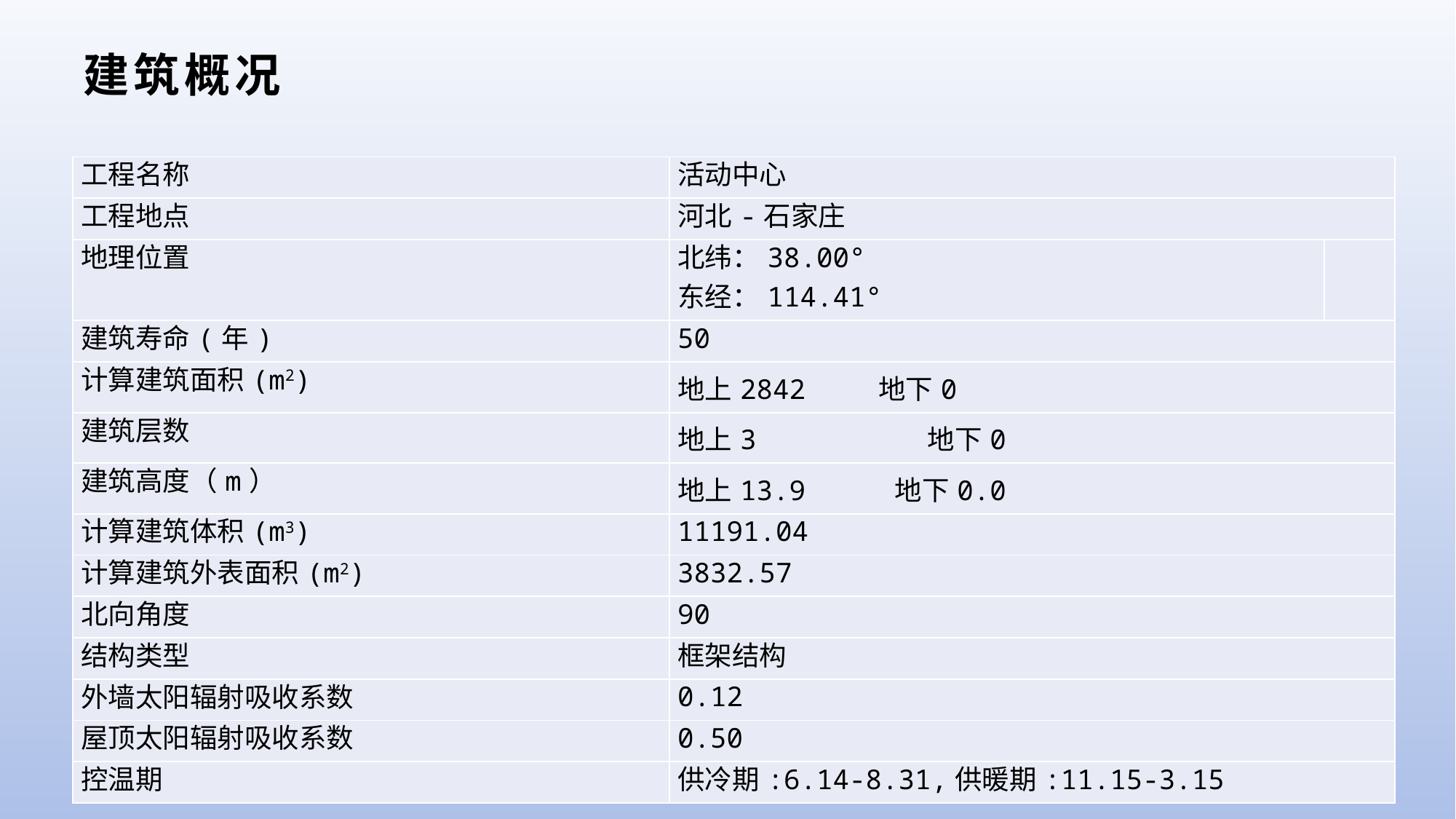

# 建筑概况
| 工程名称 | 活动中心 |  |
| --- | --- | --- |
| 工程地点 | 河北-石家庄 |  |
| 地理位置 | 北纬：38.00° 东经：114.41° |  |
| 建筑寿命(年) | 50 |  |
| 计算建筑面积(m2) | 地上2842 地下0 |  |
| 建筑层数 | 地上3 地下0 |  |
| 建筑高度（m） | 地上13.9 地下0.0 |  |
| 计算建筑体积(m3) | 11191.04 |  |
| 计算建筑外表面积(m2) | 3832.57 |  |
| 北向角度 | 90 |  |
| 结构类型 | 框架结构 |  |
| 外墙太阳辐射吸收系数 | 0.12 |  |
| 屋顶太阳辐射吸收系数 | 0.50 |  |
| 控温期 | 供冷期:6.14-8.31,供暖期:11.15-3.15 |  |